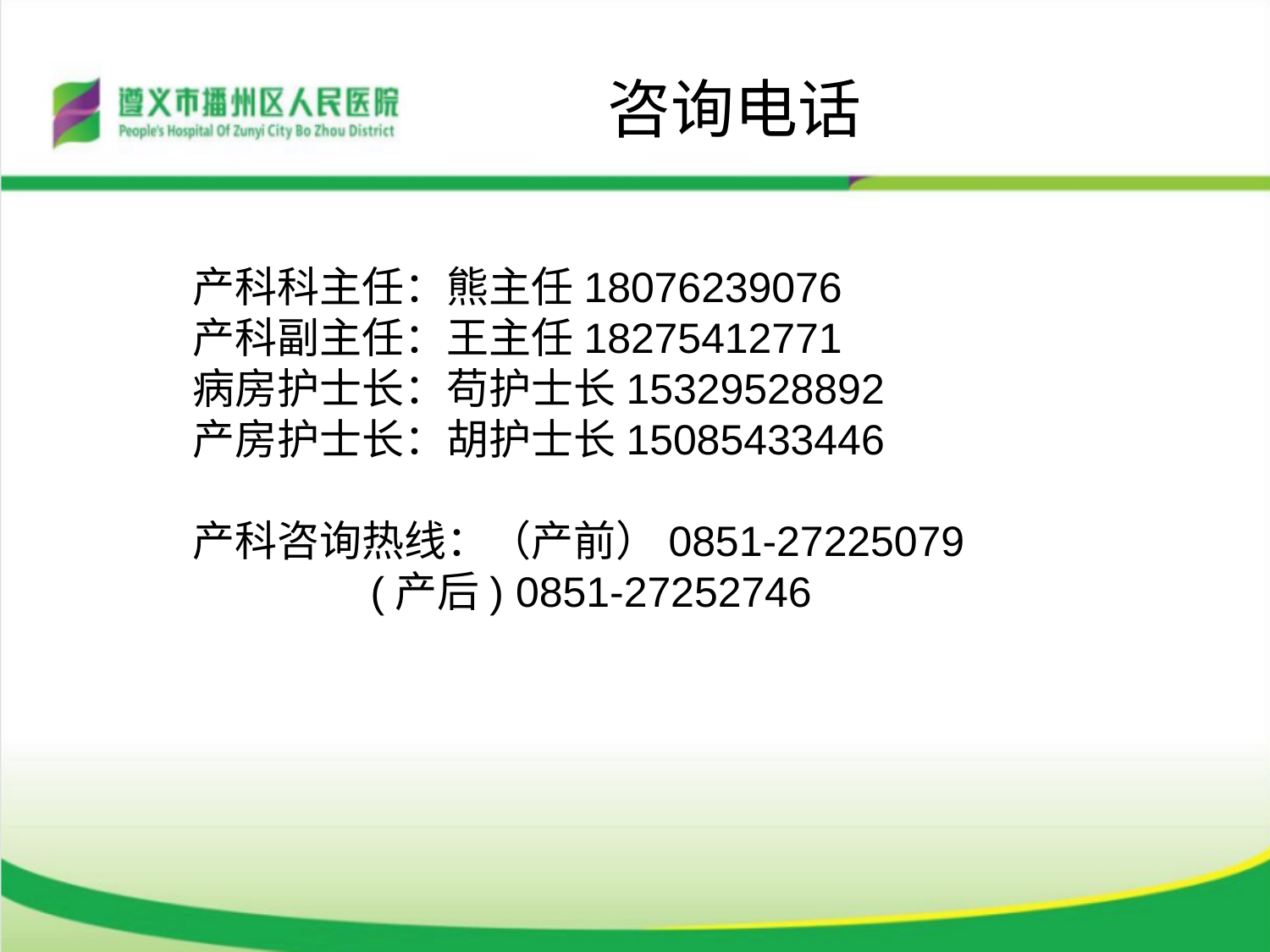

咨询电话
产科科主任：熊主任18076239076
产科副主任：王主任18275412771
病房护士长：苟护士长15329528892
产房护士长：胡护士长15085433446

产科咨询热线：（产前）0851-27225079
               (产后) 0851-27252746